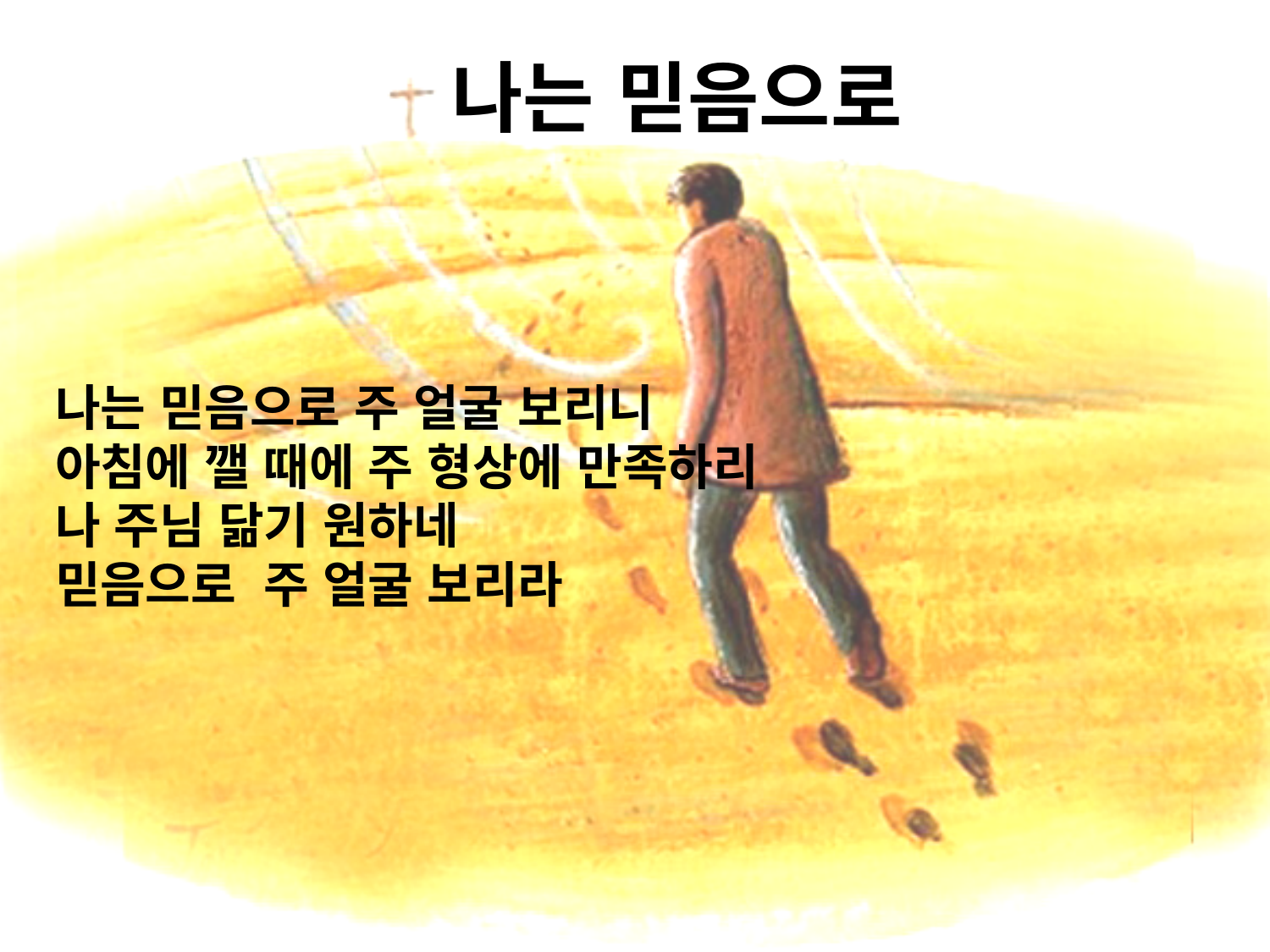

# 나는 믿음으로
나는 믿음으로 주 얼굴 보리니
아침에 깰 때에 주 형상에 만족하리
나 주님 닮기 원하네
믿음으로  주 얼굴 보리라